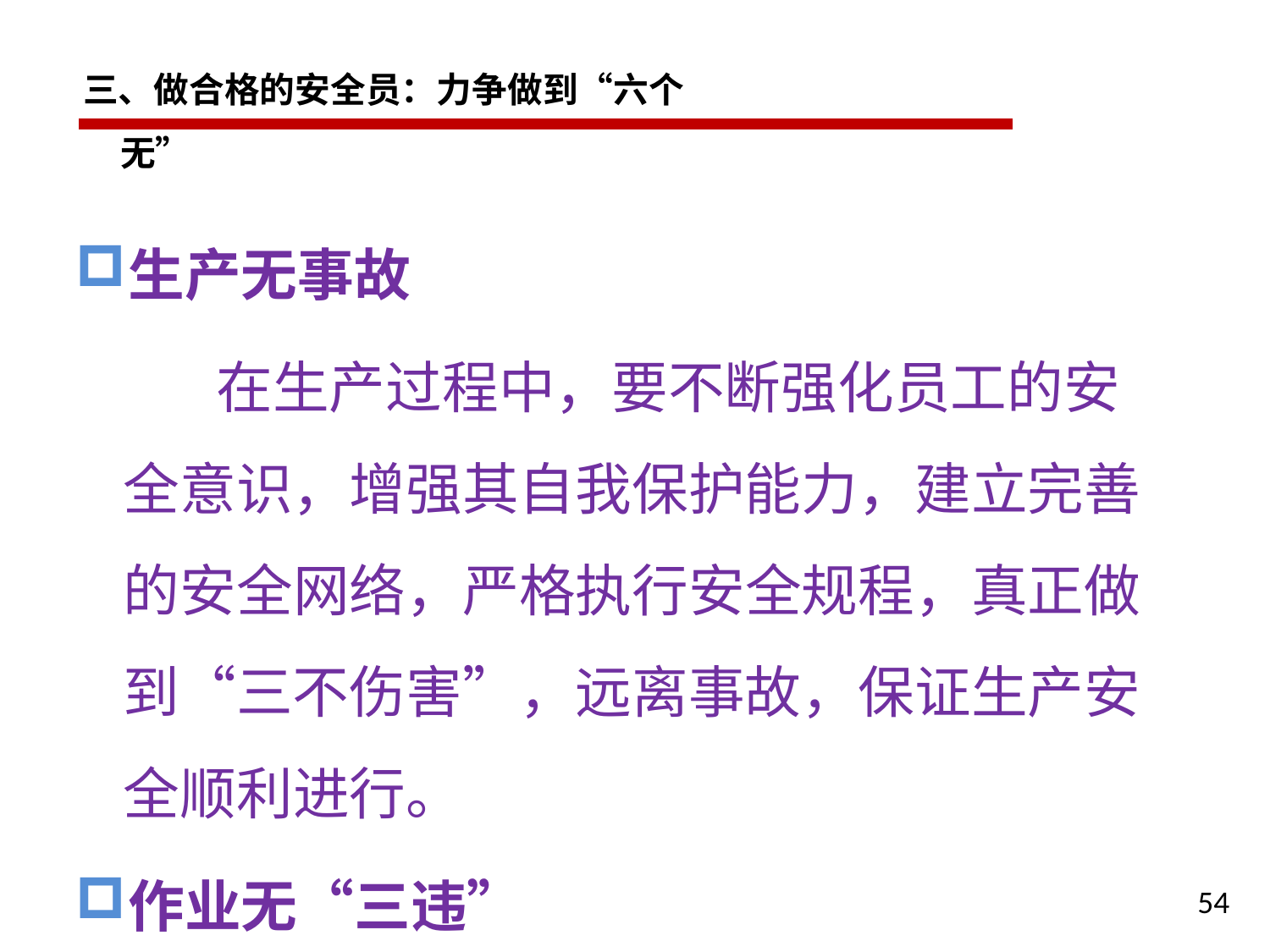

三、做合格的安全员：力争做到“六个无”
生产无事故
          在生产过程中，要不断强化员工的安全意识，增强其自我保护能力，建立完善的安全网络，严格执行安全规程，真正做到“三不伤害”，远离事故，保证生产安全顺利进行。
作业无“三违”
          要加强员工的安全教育，明白“违章作业就是自杀、违章指挥就是杀人”的道理，积极采取多种形式加大对“三违”行为的查处，营造良好安全氛围。